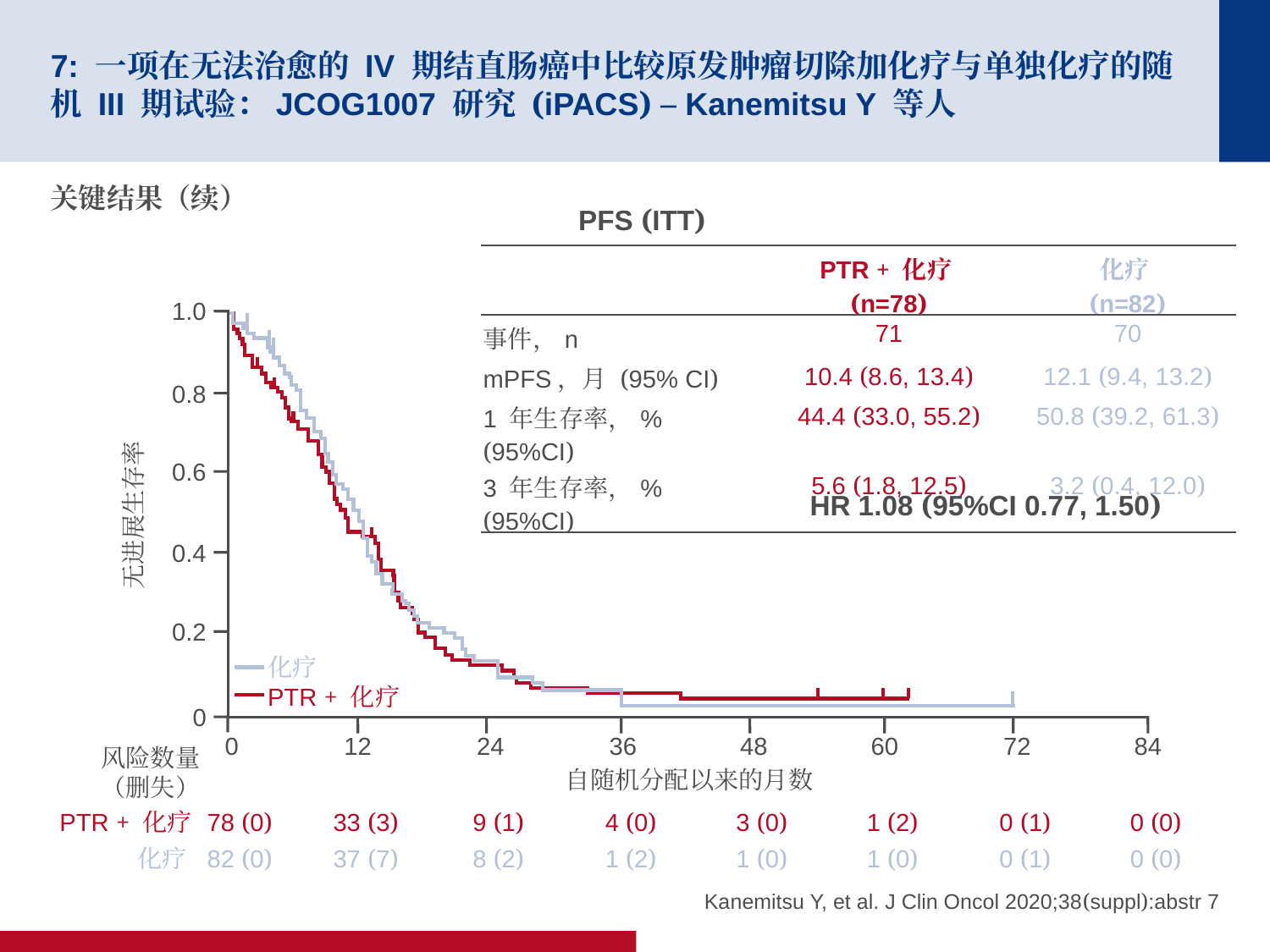

# 7: 一项在无法治愈的 IV 期结直肠癌中比较原发肿瘤切除加化疗与单独化疗的随机 III 期试验：JCOG1007 研究 (iPACS) – Kanemitsu Y 等人
关键结果（续）
PFS (ITT)
|  | PTR + 化疗 (n=78) | 化疗 (n=82) |
| --- | --- | --- |
| 事件，n | 71 | 70 |
| mPFS，月 (95% CI) | 10.4 (8.6, 13.4) | 12.1 (9.4, 13.2) |
| 1 年生存率，% (95%CI) | 44.4 (33.0, 55.2) | 50.8 (39.2, 61.3) |
| 3 年生存率，% (95%CI) | 5.6 (1.8, 12.5) | 3.2 (0.4, 12.0) |
1.0

0.8

0.6

HR 1.08 (95%CI 0.77, 1.50)
无进展生存率
0.4

0.2

化疗
PTR + 化疗
0

0
12
24
36
48
60
72
84
风险数量
（删失）
自随机分配以来的月数
PTR + 化疗
78 (0)
33 (3)
9 (1)
4 (0)
3 (0)
1 (2)
0 (1)
0 (0)
化疗
82 (0)
37 (7)
8 (2)
1 (2)
1 (0)
1 (0)
0 (1)
0 (0)
Kanemitsu Y, et al. J Clin Oncol 2020;38(suppl):abstr 7